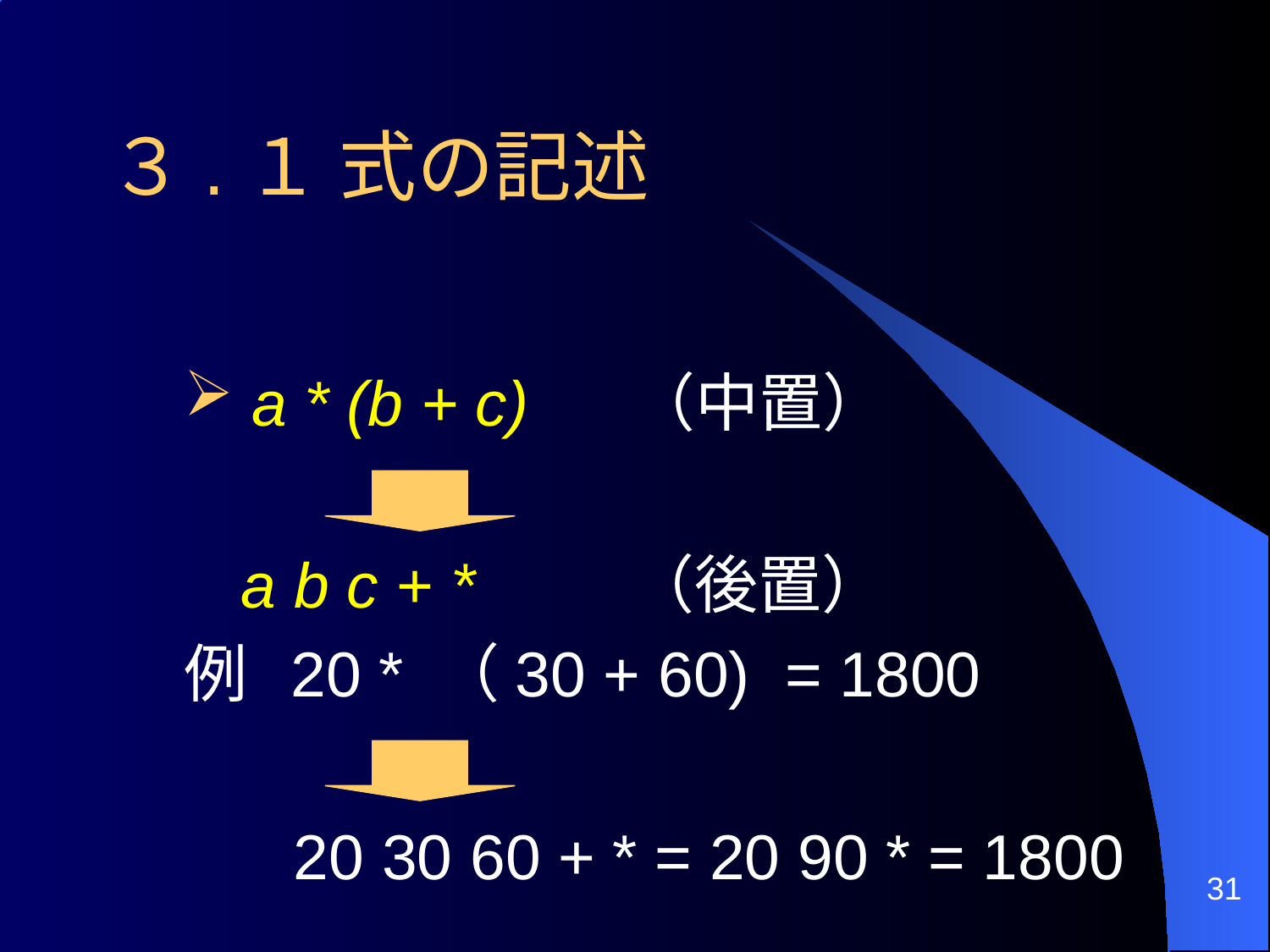

# ３.１ 式の記述
 a * (b + c)     （中置）

	 a b c + *        （後置）
例  20 * （30 + 60)  = 1800

	    20 30 60 + * = 20 90 * = 1800

31